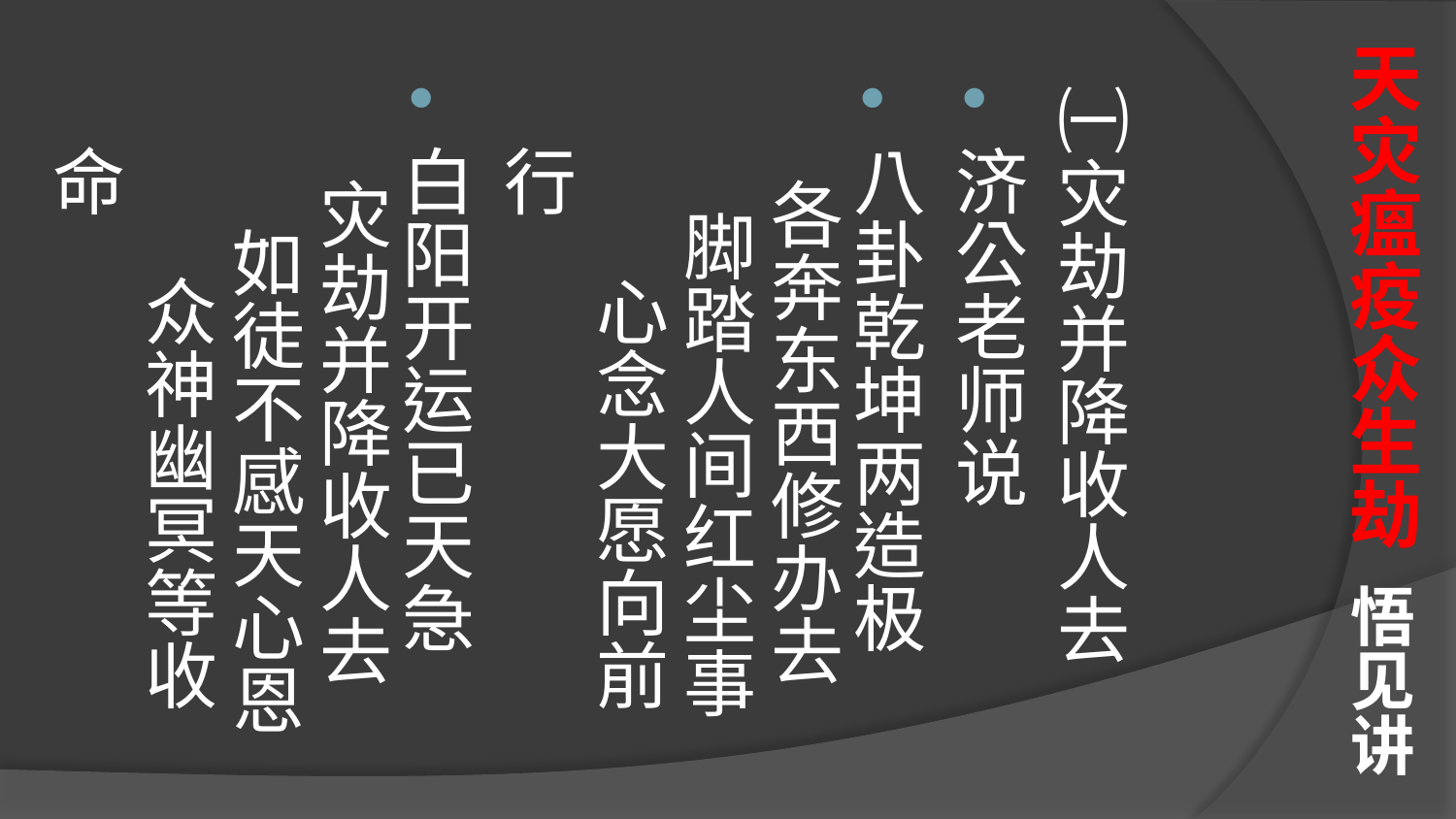

# 天灾瘟疫众生劫  悟见讲
㈠灾劫并降收人去
济公老师说
八卦乾坤两造极        各奔东西修办去        脚踏人间红尘事          心念大愿向前行
白阳开运已天急        灾劫并降收人去         如徒不感天心恩         众神幽冥等收命